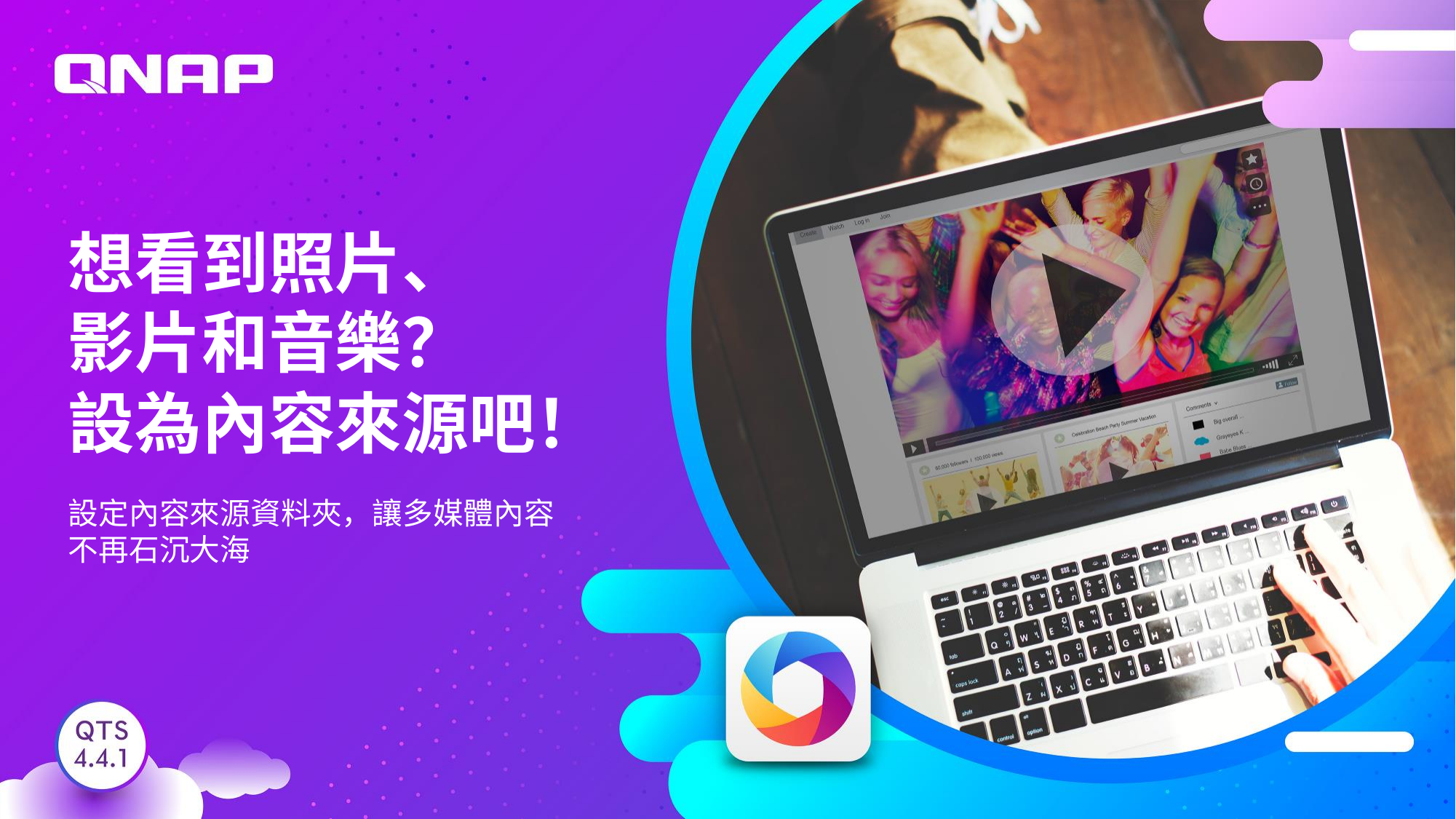

# 想看到照片、 影片和音樂？ 設為內容來源吧！
設定內容來源資料夾，讓多媒體內容不再石沉大海